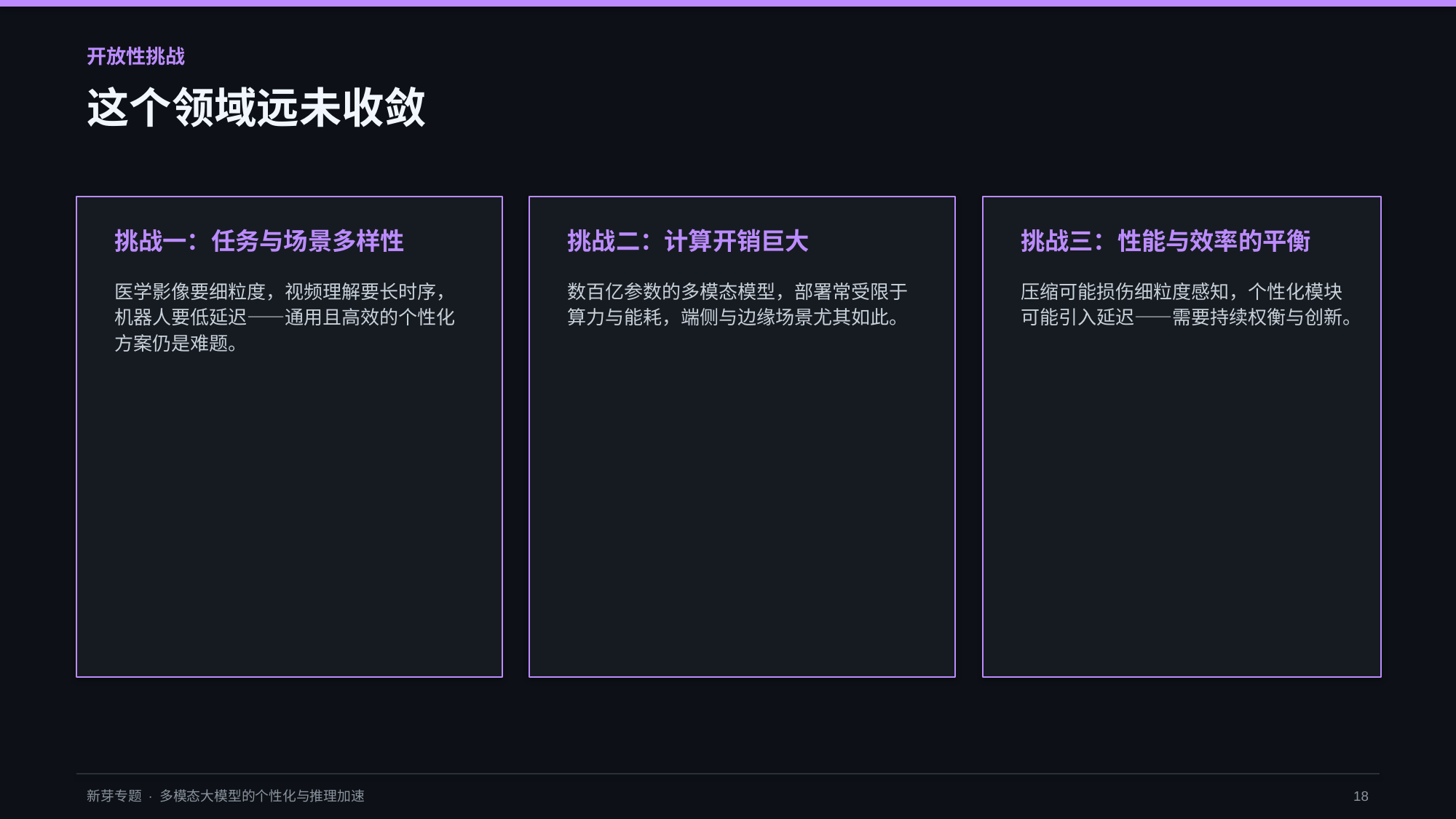

开放性挑战
这个领域远未收敛

挑战一：任务与场景多样性
挑战二：计算开销巨大
挑战三：性能与效率的平衡
医学影像要细粒度，视频理解要长时序，机器人要低延迟——通用且高效的个性化方案仍是难题。
数百亿参数的多模态模型，部署常受限于算力与能耗，端侧与边缘场景尤其如此。
压缩可能损伤细粒度感知，个性化模块可能引入延迟——需要持续权衡与创新。

新芽专题 · 多模态大模型的个性化与推理加速
18